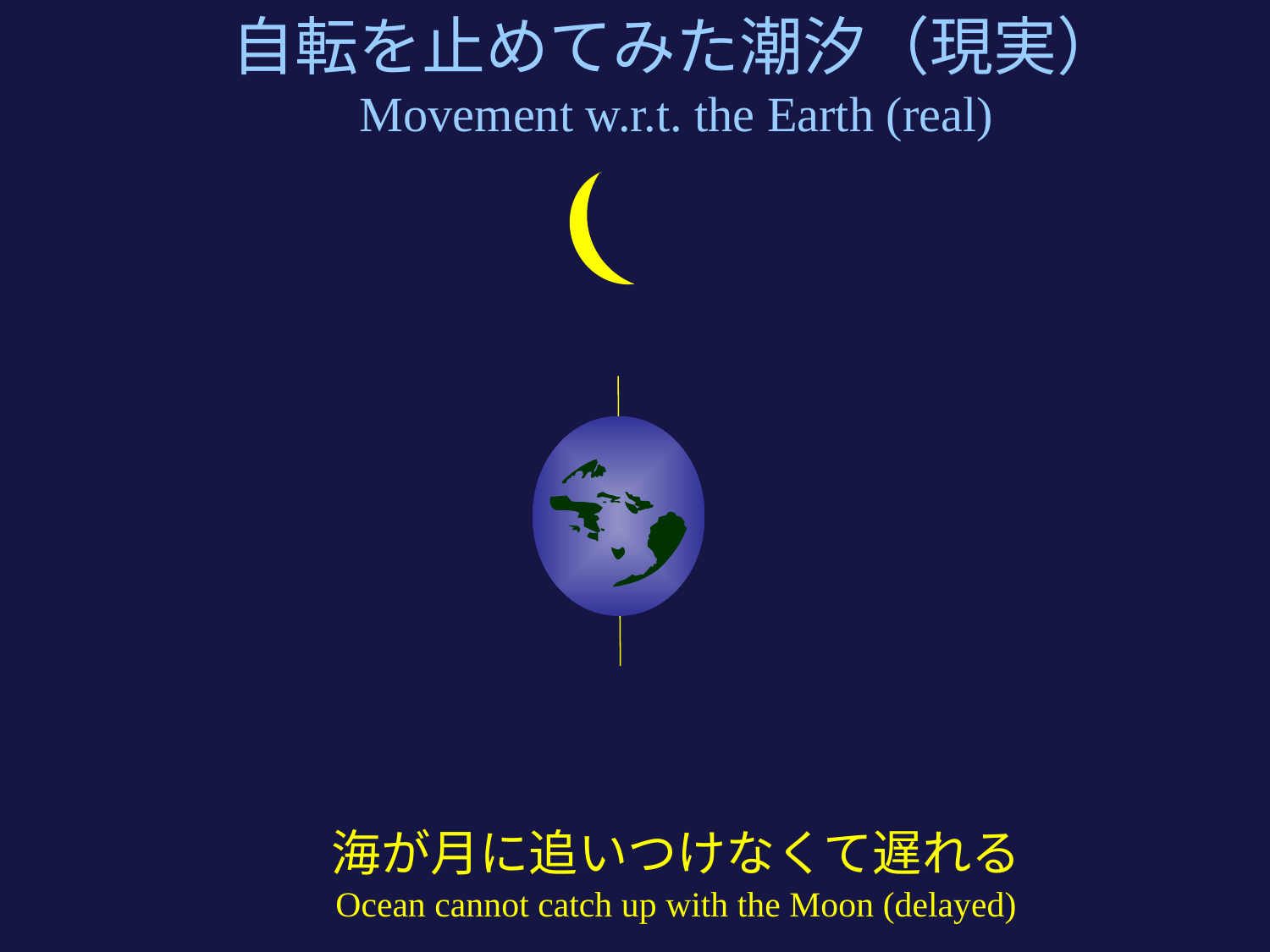

自転を止めてみた潮汐（現実）
Movement w.r.t. the Earth (real)

海が月に追いつけなくて遅れる
Ocean cannot catch up with the Moon (delayed)